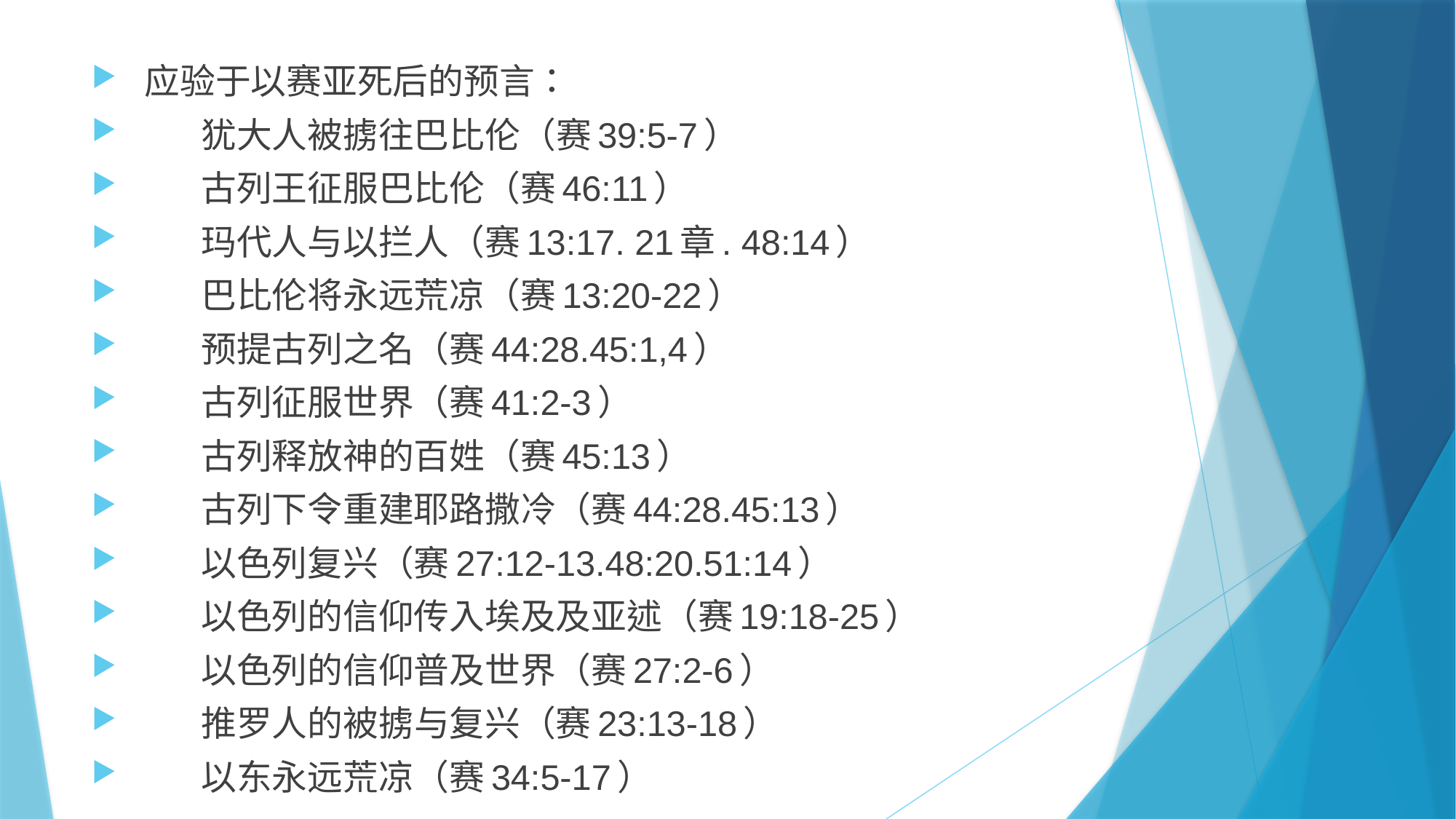

应验于以赛亚死后的预言：
　　犹大人被掳往巴比伦（赛39:5-7）
　　古列王征服巴比伦（赛46:11）
　　玛代人与以拦人（赛13:17. 21章. 48:14）
　　巴比伦将永远荒凉（赛13:20-22）
　　预提古列之名（赛44:28.45:1,4）
　　古列征服世界（赛41:2-3）
　　古列释放神的百姓（赛45:13）
　　古列下令重建耶路撒冷（赛44:28.45:13）
　　以色列复兴（赛27:12-13.48:20.51:14）
　　以色列的信仰传入埃及及亚述（赛19:18-25）
　　以色列的信仰普及世界（赛27:2-6）
　　推罗人的被掳与复兴（赛23:13-18）
　　以东永远荒凉（赛34:5-17）

#